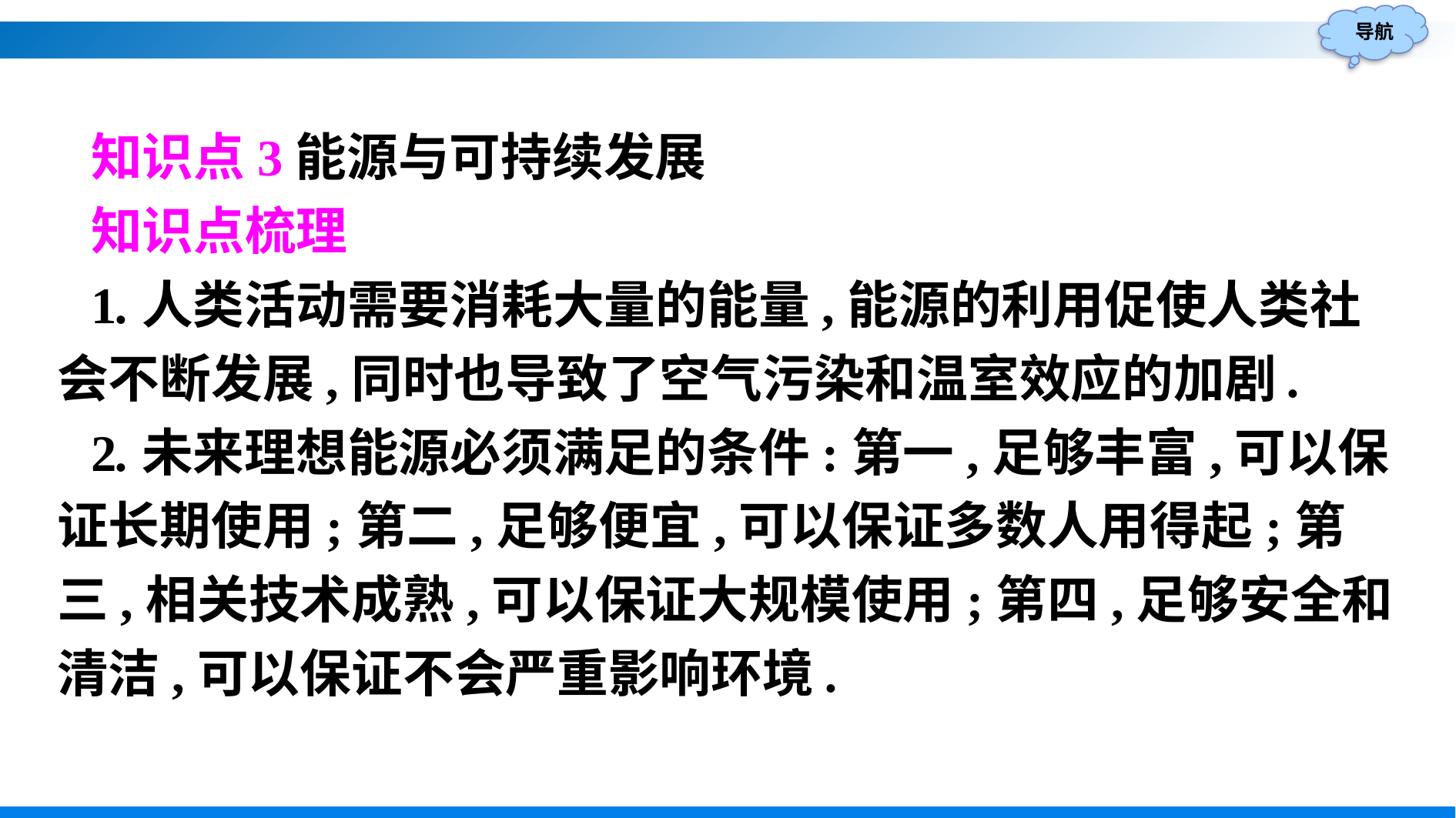

知识点3能源与可持续发展
知识点梳理
1.人类活动需要消耗大量的能量,能源的利用促使人类社会不断发展,同时也导致了空气污染和温室效应的加剧.
2.未来理想能源必须满足的条件:第一,足够丰富,可以保证长期使用;第二,足够便宜,可以保证多数人用得起;第三,相关技术成熟,可以保证大规模使用;第四,足够安全和清洁,可以保证不会严重影响环境.